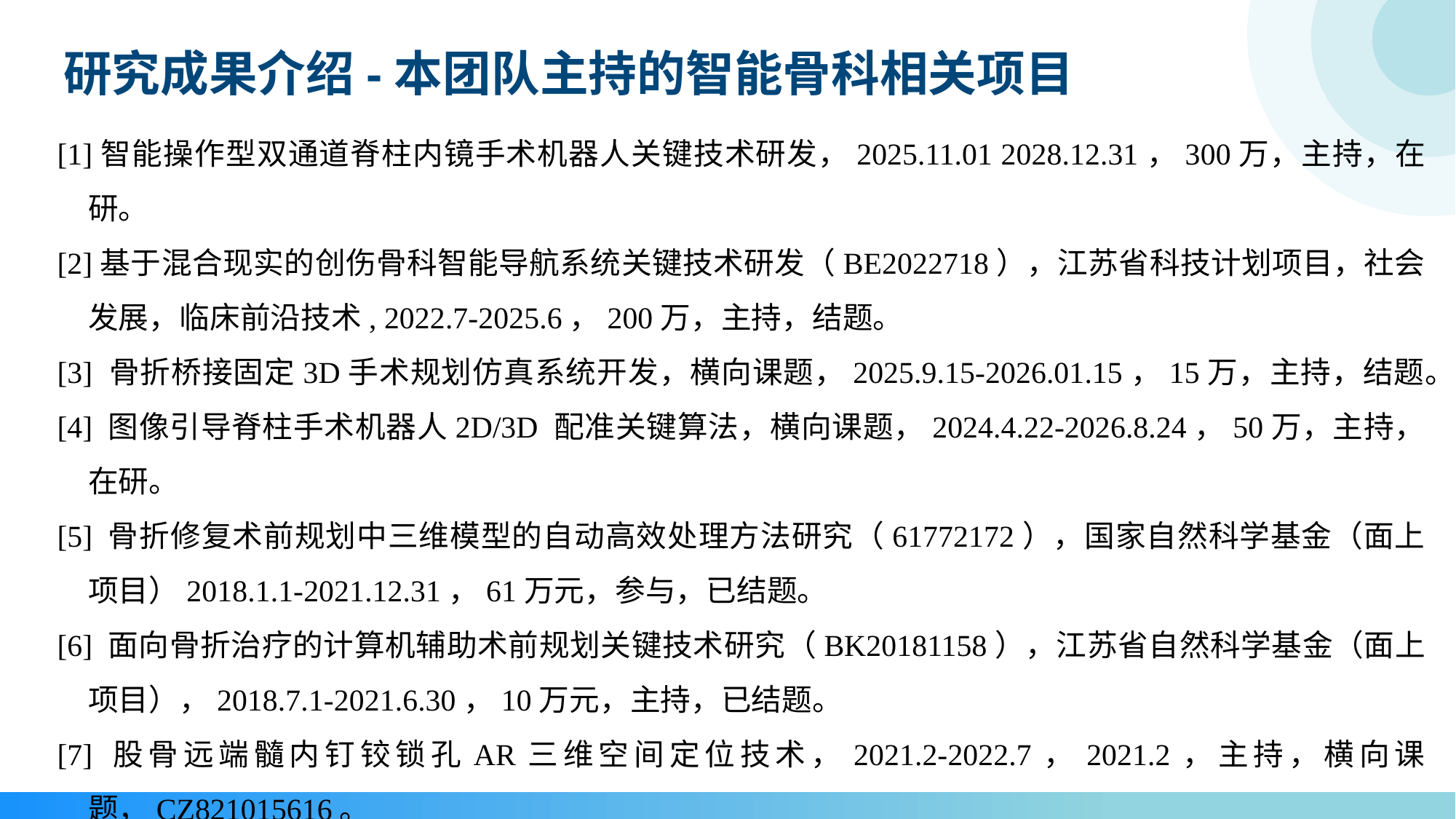

研究成果介绍-本团队主持的智能骨科相关项目
[1]智能操作型双通道脊柱内镜手术机器人关键技术研发，2025.11.01 2028.12.31，300万，主持，在研。
[2]基于混合现实的创伤骨科智能导航系统关键技术研发（BE2022718），江苏省科技计划项目，社会发展，临床前沿技术, 2022.7-2025.6，200万，主持，结题。
[3] 骨折桥接固定3D手术规划仿真系统开发，横向课题，2025.9.15-2026.01.15，15万，主持，结题。
[4] 图像引导脊柱手术机器人2D/3D 配准关键算法，横向课题，2024.4.22-2026.8.24，50万，主持，在研。
[5] 骨折修复术前规划中三维模型的自动高效处理方法研究（61772172），国家自然科学基金（面上项目）2018.1.1-2021.12.31，61万元，参与，已结题。
[6] 面向骨折治疗的计算机辅助术前规划关键技术研究（BK20181158），江苏省自然科学基金（面上项目），2018.7.1-2021.6.30，10万元，主持，已结题。
[7] 股骨远端髓内钉铰锁孔AR三维空间定位技术，2021.2-2022.7，2021.2，主持，横向课题，CZ821015616。
[8] 面向人体膝关节置换的智能三维重建和测量技术， 2021.11-2022.10， 2021.11，主持，横向课题。